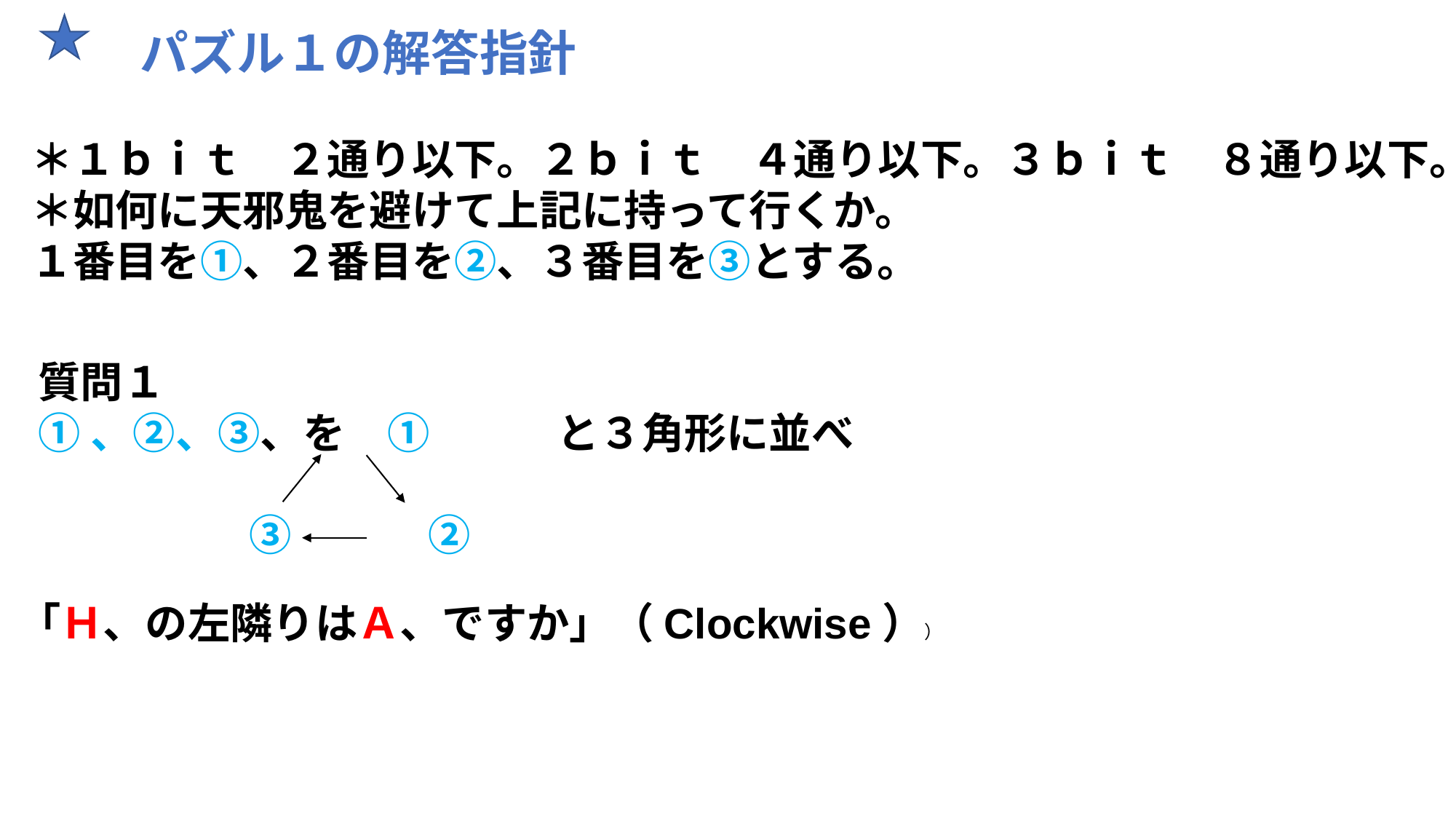

パズル１の解答指針

＊１ｂｉｔ　２通り以下。２ｂｉｔ　４通り以下。３ｂｉｔ　８通り以下。
＊如何に天邪鬼を避けて上記に持って行くか。
１番目を①、２番目を②、３番目を③とする。

質問１
①、②、③、を　①　　　と３角形に並べ

		③　　　②

「Ｈ、の左隣りはＡ、ですか」（Clockwise））